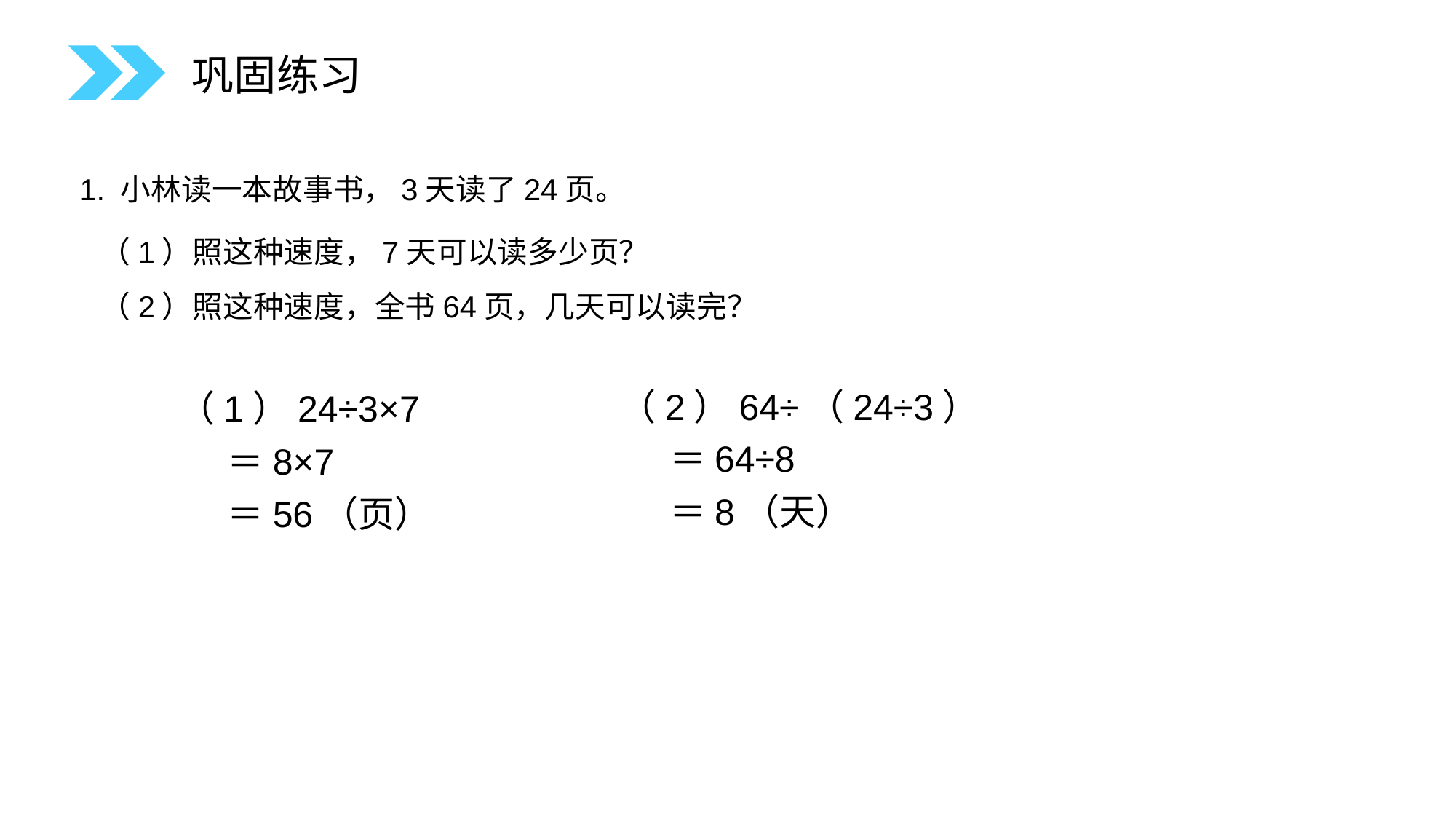

巩固练习

1. 小林读一本故事书，3天读了24页。
  （1）照这种速度，7天可以读多少页？
  （2）照这种速度，全书64页，几天可以读完？
           （1）24÷3×7
                 ＝8×7
                 ＝56（页）
（2）64÷（24÷3）
     ＝64÷8
     ＝8（天）